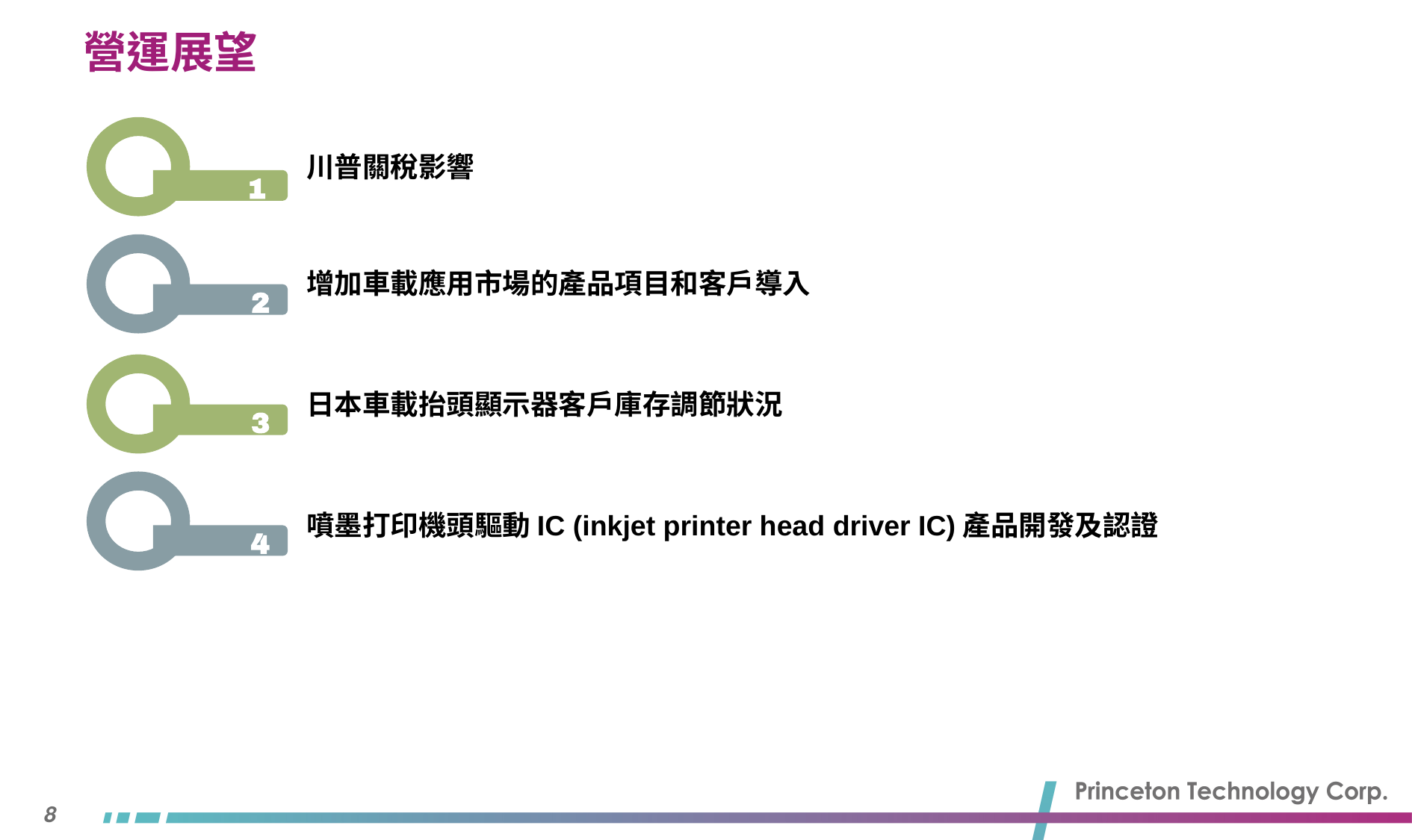

營運展望

1

2

3

4
5
川普關稅影響
增加車載應用市場的產品項目和客戶導入
日本車載抬頭顯示器客戶庫存調節狀況
噴墨打印機頭驅動IC (inkjet printer head driver IC)產品開發及認證